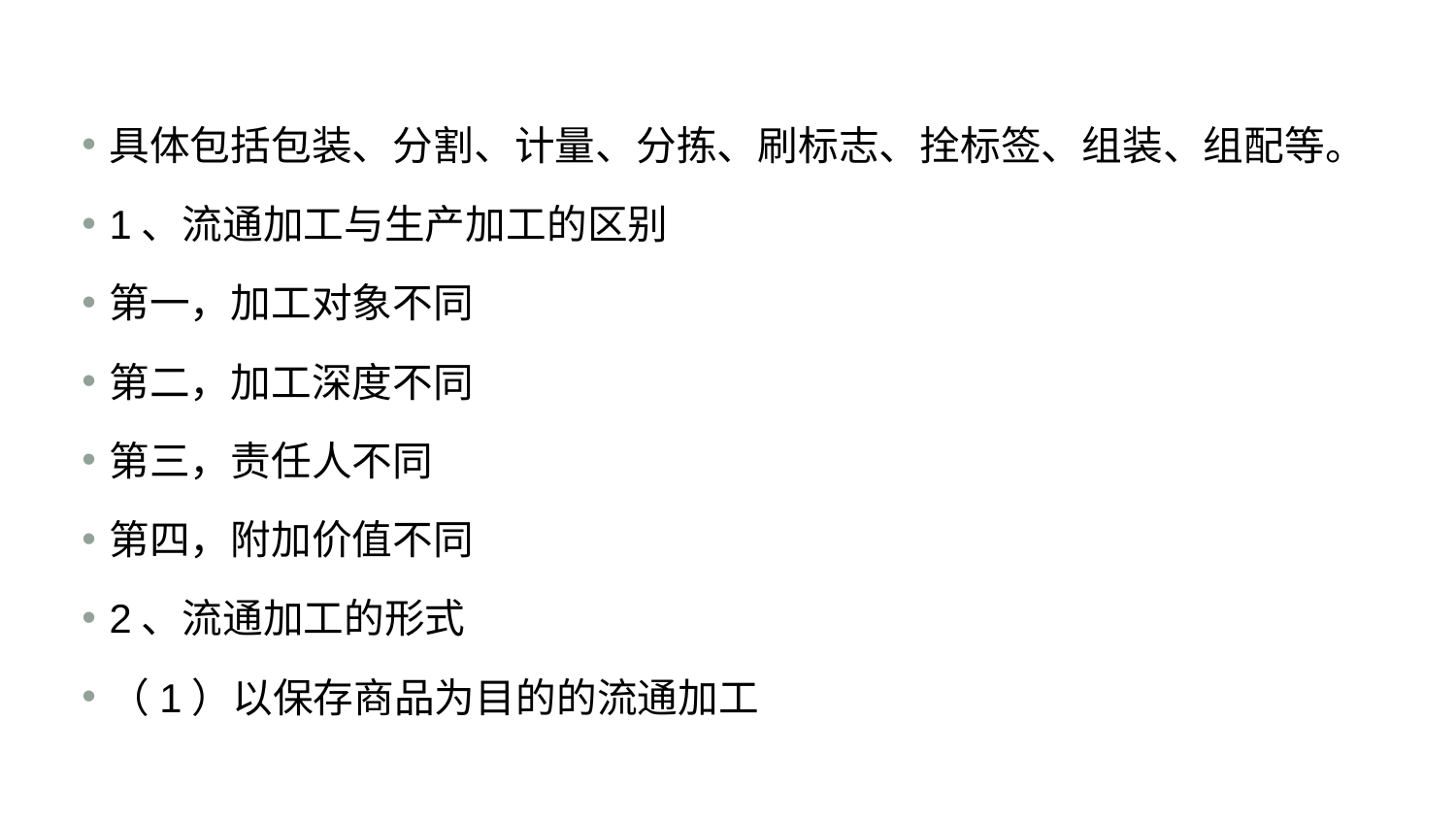

#
具体包括包装、分割、计量、分拣、刷标志、拴标签、组装、组配等。
1、流通加工与生产加工的区别
第一，加工对象不同
第二，加工深度不同
第三，责任人不同
第四，附加价值不同
2、流通加工的形式
（1）以保存商品为目的的流通加工